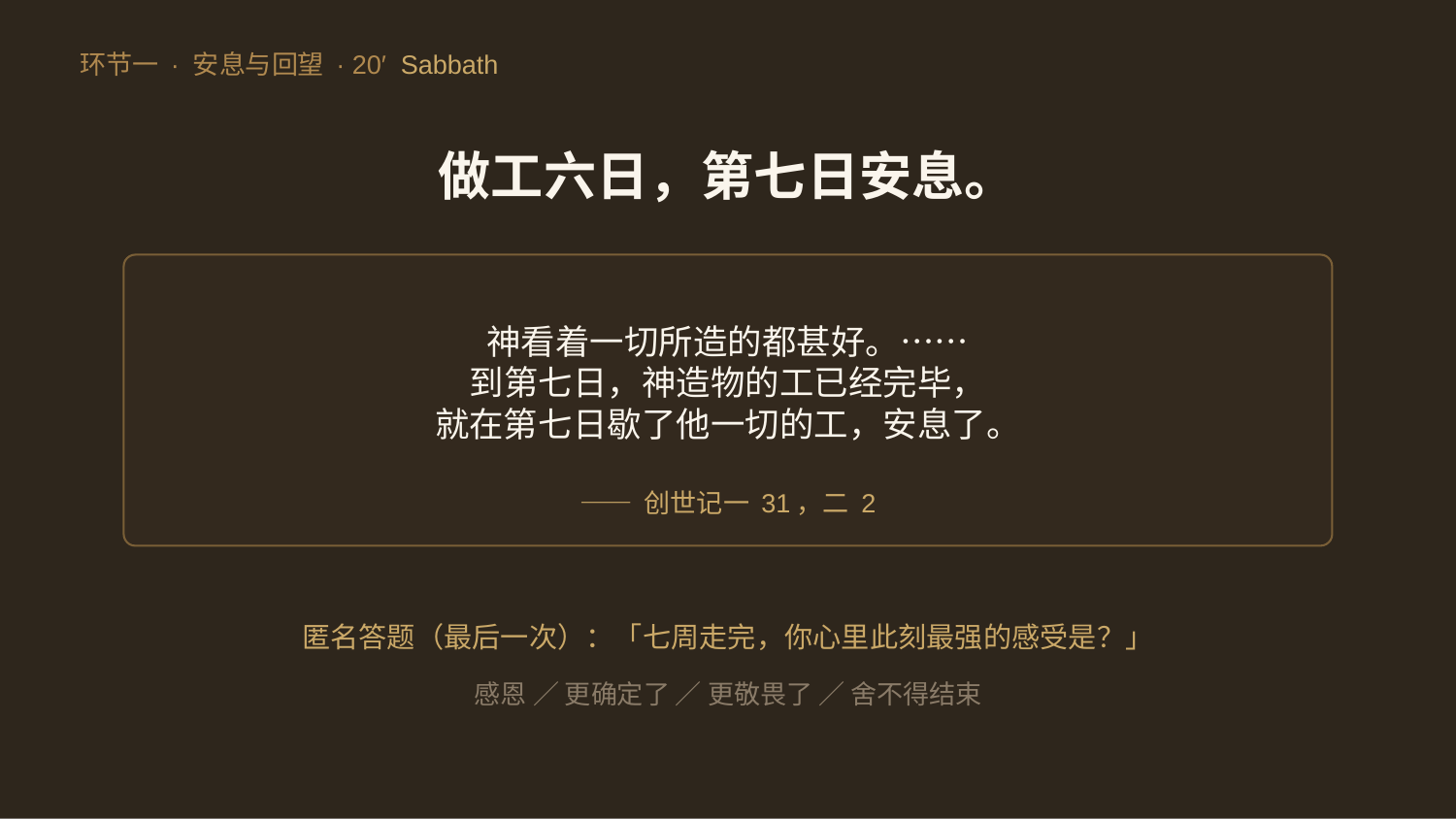

环节一 · 安息与回望 · 20′  Sabbath
做工六日，第七日安息。

神看着一切所造的都甚好。……
到第七日，神造物的工已经完毕，
就在第七日歇了他一切的工，安息了。
—— 创世记一 31，二 2
匿名答题（最后一次）：「七周走完，你心里此刻最强的感受是？」
感恩 ／ 更确定了 ／ 更敬畏了 ／ 舍不得结束